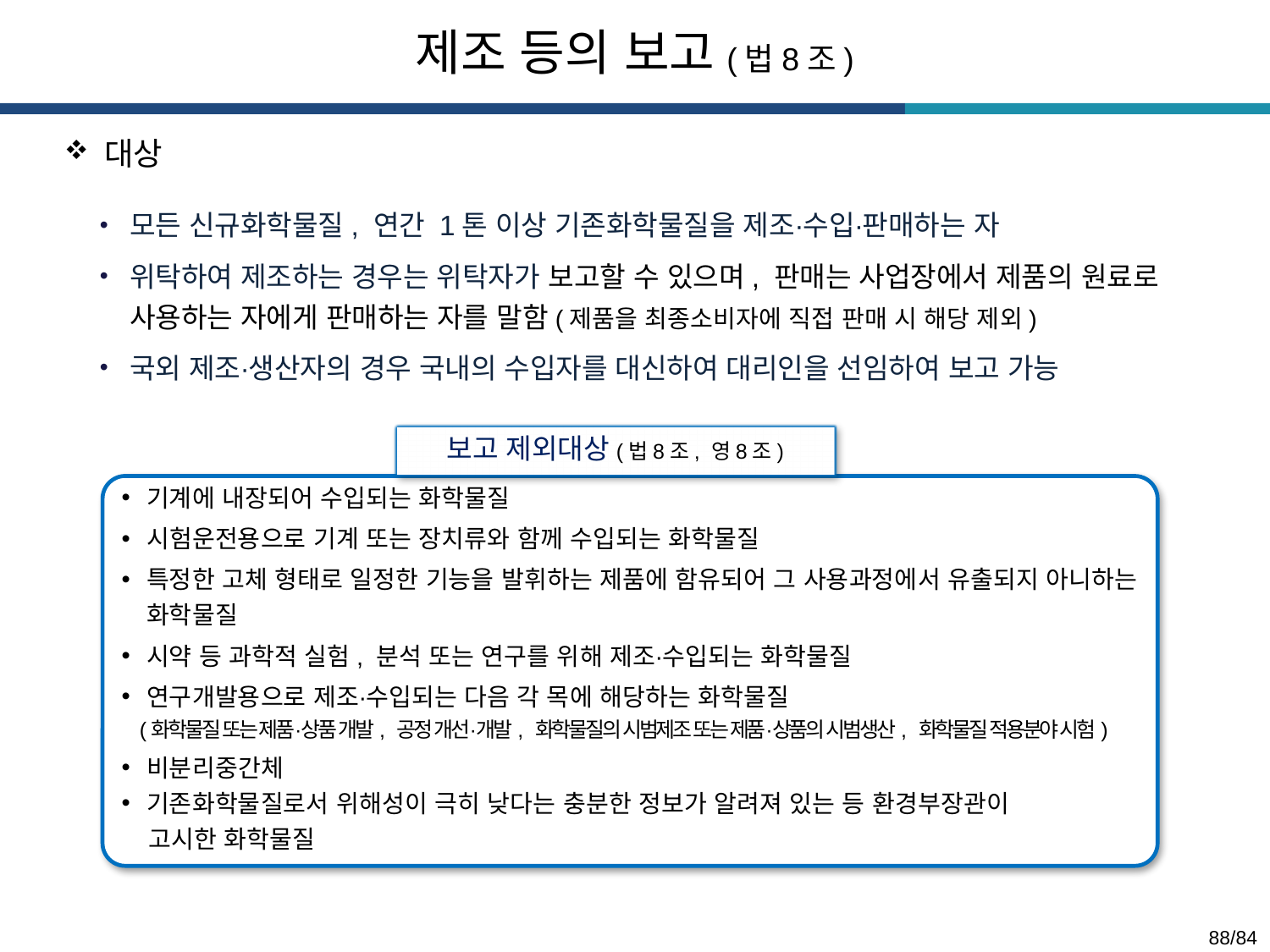

제조 등의 보고(법8조)

대상
모든 신규화학물질, 연간 1톤 이상 기존화학물질을 제조∙수입∙판매하는 자
위탁하여 제조하는 경우는 위탁자가 보고할 수 있으며, 판매는 사업장에서 제품의 원료로 사용하는 자에게 판매하는 자를 말함(제품을 최종소비자에 직접 판매 시 해당 제외)
국외 제조∙생산자의 경우 국내의 수입자를 대신하여 대리인을 선임하여 보고 가능
보고 제외대상(법8조, 영8조)

기계에 내장되어 수입되는 화학물질
시험운전용으로 기계 또는 장치류와 함께 수입되는 화학물질
특정한 고체 형태로 일정한 기능을 발휘하는 제품에 함유되어 그 사용과정에서 유출되지 아니하는 화학물질
시약 등 과학적 실험, 분석 또는 연구를 위해 제조∙수입되는 화학물질
연구개발용으로 제조∙수입되는 다음 각 목에 해당하는 화학물질
   (화학물질 또는 제품∙상품 개발,  공정 개선∙개발,  화학물질의 시범제조 또는 제품∙상품의 시범생산,  화학물질 적용분야 시험)
비분리중간체
기존화학물질로서 위해성이 극히 낮다는 충분한 정보가 알려져 있는 등 환경부장관이
   고시한 화학물질